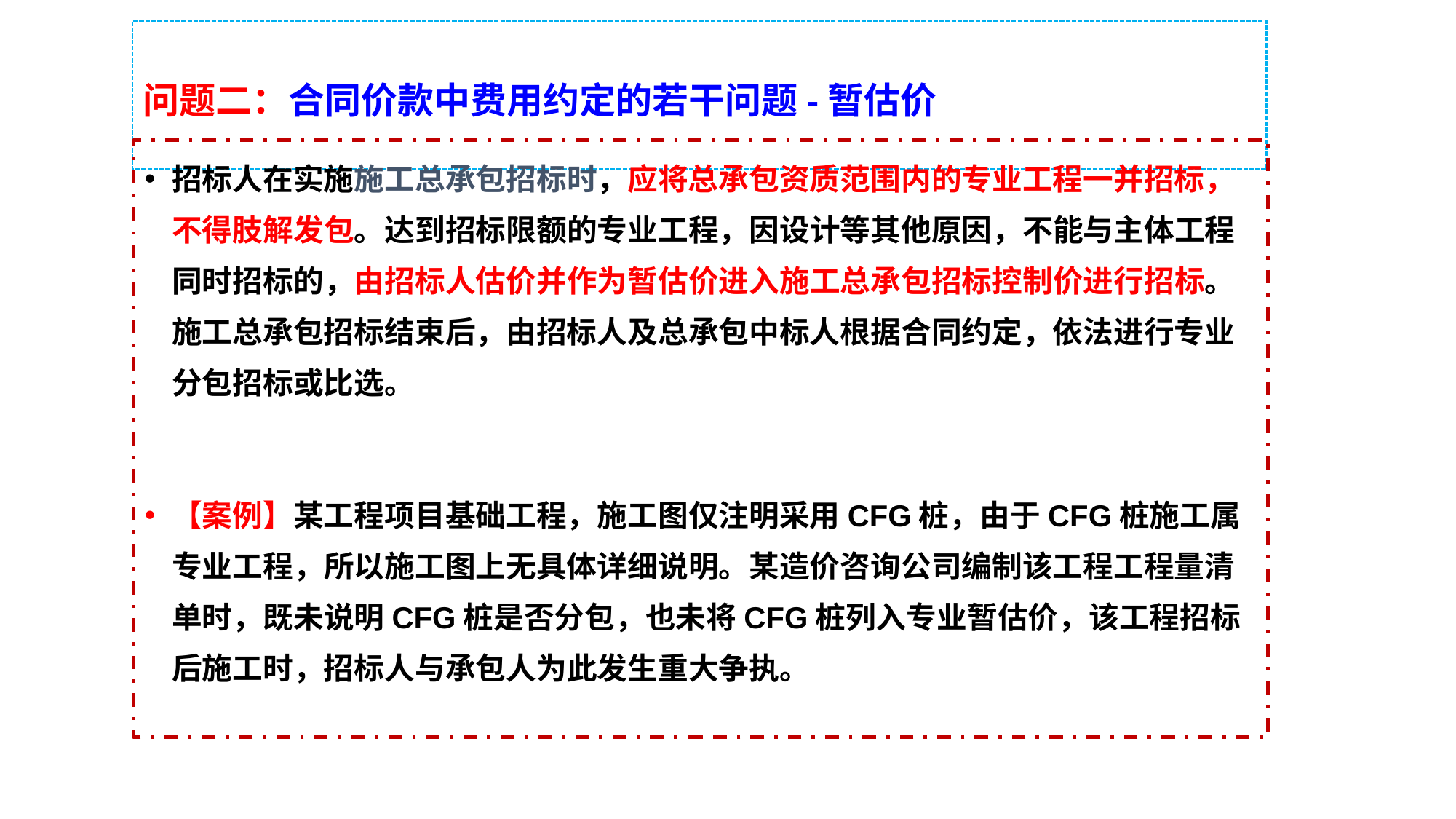

# 问题二：合同价款中费用约定的若干问题-暂估价
招标人在实施施工总承包招标时，应将总承包资质范围内的专业工程一并招标，不得肢解发包。达到招标限额的专业工程，因设计等其他原因，不能与主体工程同时招标的，由招标人估价并作为暂估价进入施工总承包招标控制价进行招标。施工总承包招标结束后，由招标人及总承包中标人根据合同约定，依法进行专业分包招标或比选。

【案例】某工程项目基础工程，施工图仅注明采用CFG桩，由于CFG桩施工属专业工程，所以施工图上无具体详细说明。某造价咨询公司编制该工程工程量清单时，既未说明CFG桩是否分包，也未将CFG桩列入专业暂估价，该工程招标后施工时，招标人与承包人为此发生重大争执。